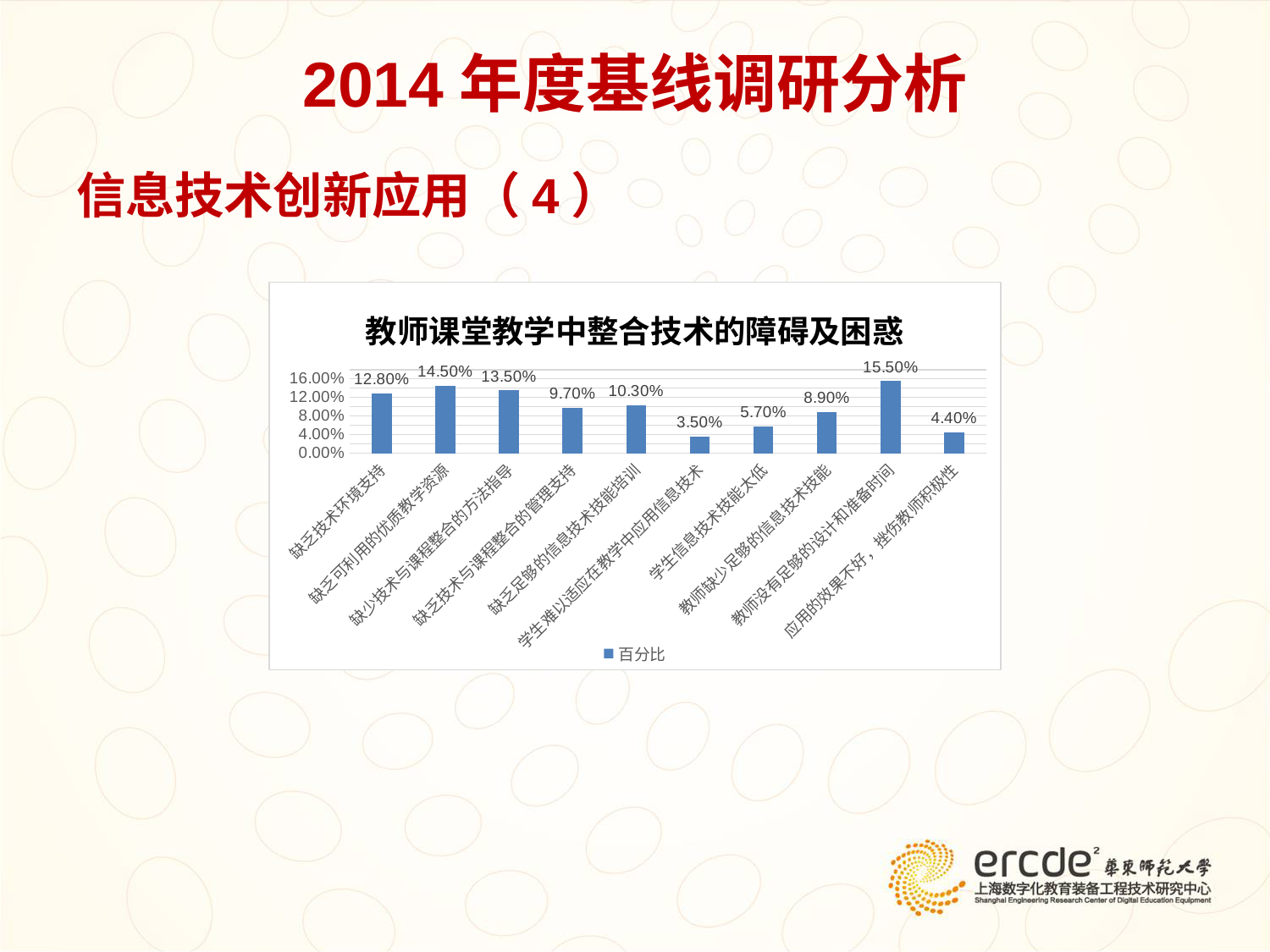

# 2014年度基线调研分析
信息技术创新应用（4）

### Chart: 教师课堂教学中整合技术的障碍及困惑

| Category | 百分比 |
|---|---|
| 缺乏技术环境支持 | 0.128 |
| 缺乏可利用的优质教学资源 | 0.145 |
| 缺少技术与课程整合的方法指导 | 0.135 |
| 缺乏技术与课程整合的管理支持 | 0.097 |
| 缺乏足够的信息技术技能培训 | 0.103 |
| 学生难以适应在教学中应用信息技术 | 0.035 |
| 学生信息技术技能太低 | 0.057 |
| 教师缺少足够的信息技术技能 | 0.089 |
| 教师没有足够的设计和准备时间 | 0.155 |
| 应用的效果不好，挫伤教师积极性 | 0.044 |